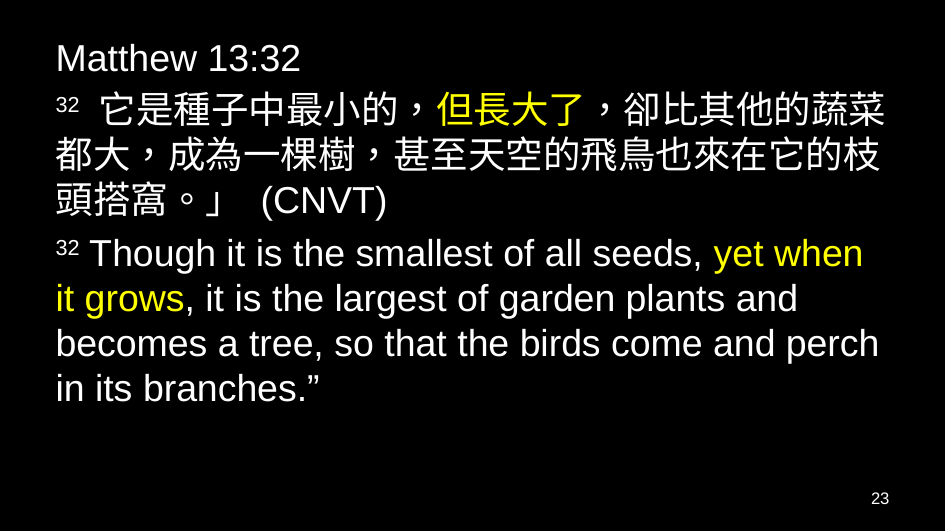

Matthew 13:32
32 它是種子中最小的，但長大了，卻比其他的蔬菜都大，成為一棵樹，甚至天空的飛鳥也來在它的枝頭搭窩。」 (CNVT)
32 Though it is the smallest of all seeds, yet when it grows, it is the largest of garden plants and becomes a tree, so that the birds come and perch in its branches.”
23